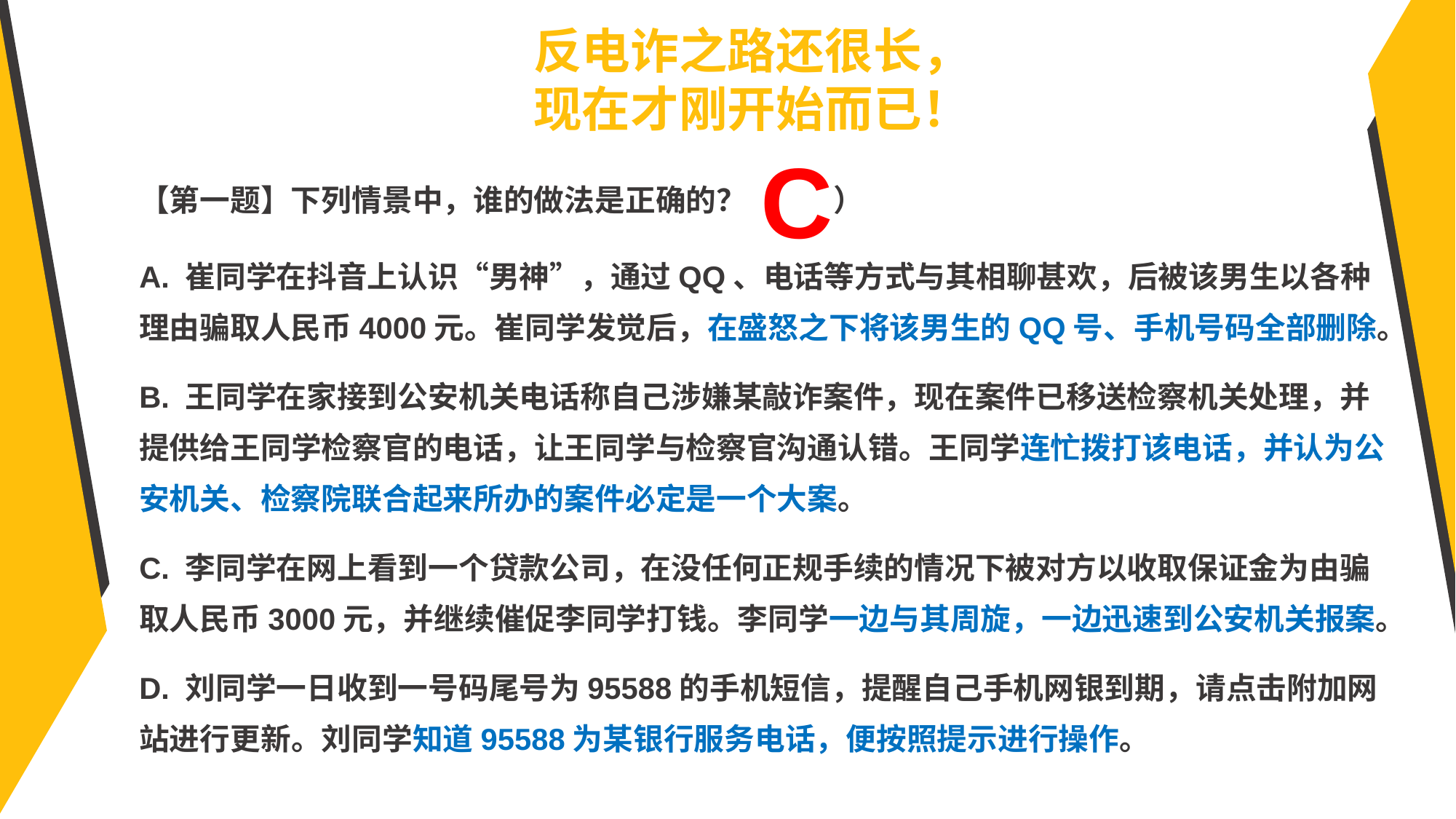

反电诈之路还很长，现在才刚开始而已！
【第一题】下列情景中，谁的做法是正确的？（       ）

A. 崔同学在抖音上认识“男神”，通过QQ、电话等方式与其相聊甚欢，后被该男生以各种理由骗取人民币4000元。崔同学发觉后，在盛怒之下将该男生的QQ号、手机号码全部删除。

B. 王同学在家接到公安机关电话称自己涉嫌某敲诈案件，现在案件已移送检察机关处理，并提供给王同学检察官的电话，让王同学与检察官沟通认错。王同学连忙拨打该电话，并认为公安机关、检察院联合起来所办的案件必定是一个大案。

C. 李同学在网上看到一个贷款公司，在没任何正规手续的情况下被对方以收取保证金为由骗取人民币3000元，并继续催促李同学打钱。李同学一边与其周旋，一边迅速到公安机关报案。

D. 刘同学一日收到一号码尾号为95588的手机短信，提醒自己手机网银到期，请点击附加网站进行更新。刘同学知道95588为某银行服务电话，便按照提示进行操作。
C